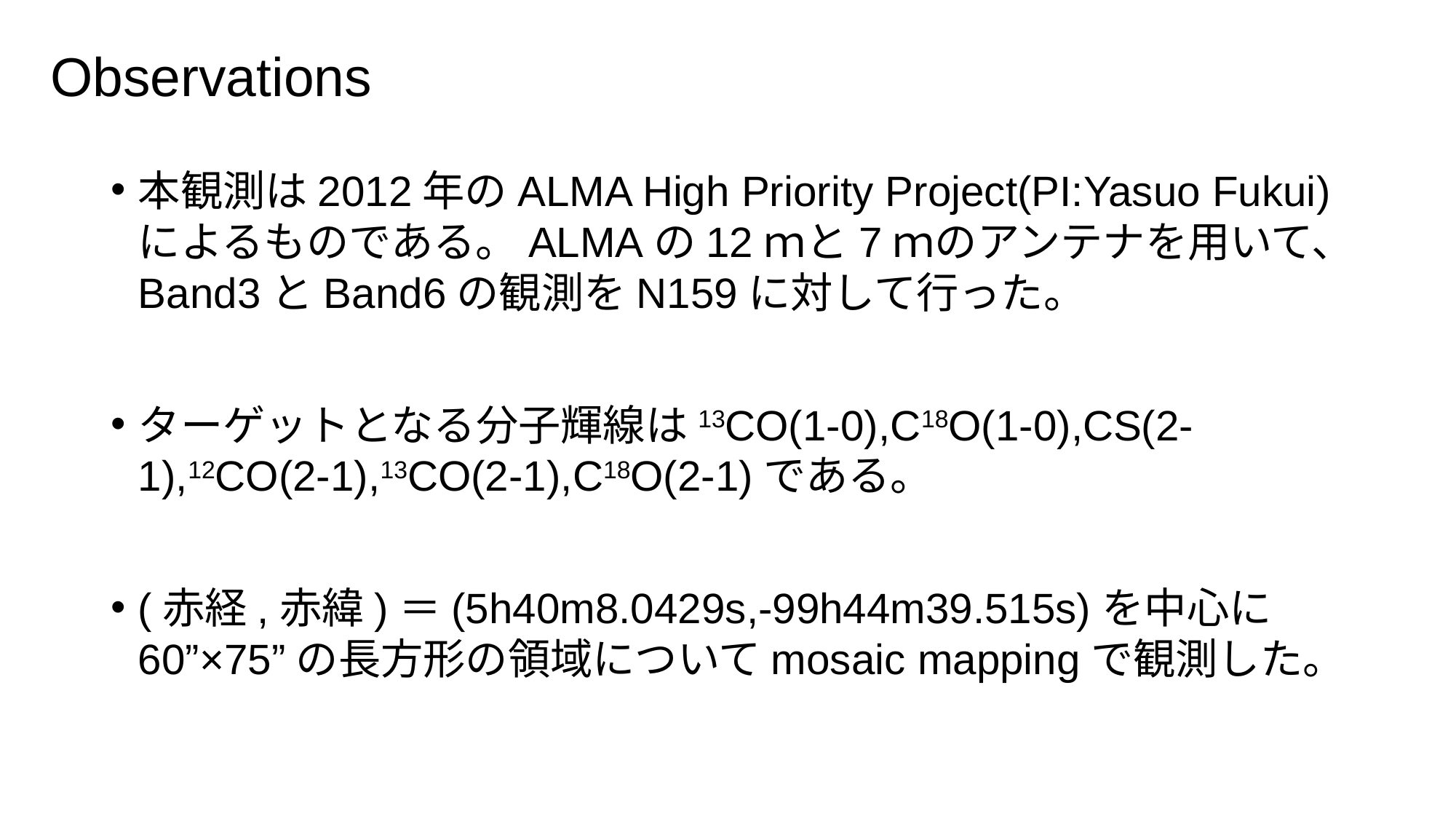

# Observations
本観測は2012年のALMA High Priority Project(PI:Yasuo Fukui)によるものである。ALMAの12ｍと7ｍのアンテナを用いて、Band3とBand6の観測をN159に対して行った。

ターゲットとなる分子輝線は13CO(1-0),C18O(1-0),CS(2-1),12CO(2-1),13CO(2-1),C18O(2-1)である。

(赤経,赤緯)＝(5h40m8.0429s,-99h44m39.515s)を中心に60”×75”の長方形の領域についてmosaic mappingで観測した。